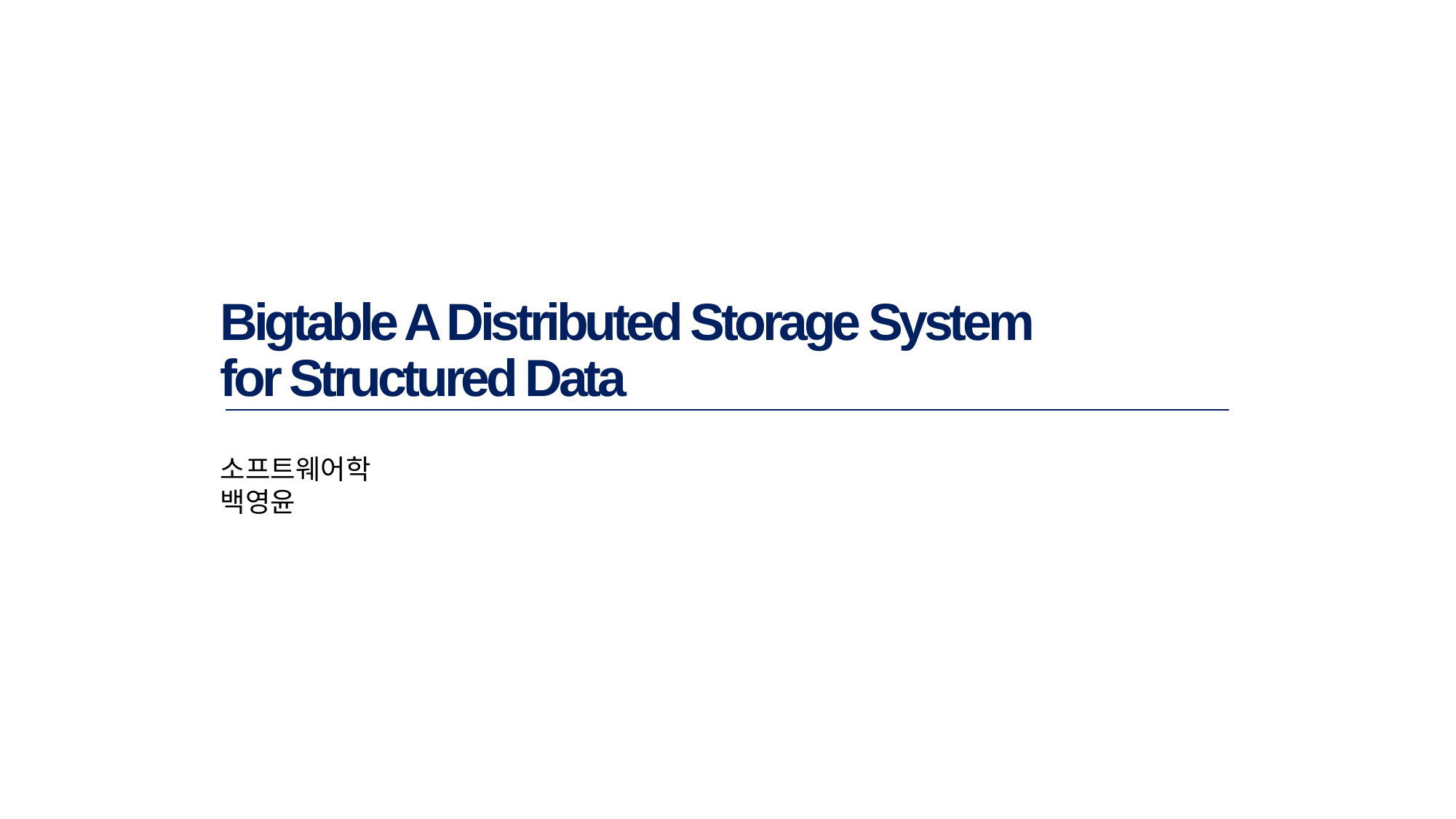

# Bigtable A Distributed Storage System for Structured Data
소프트웨어학
백영윤